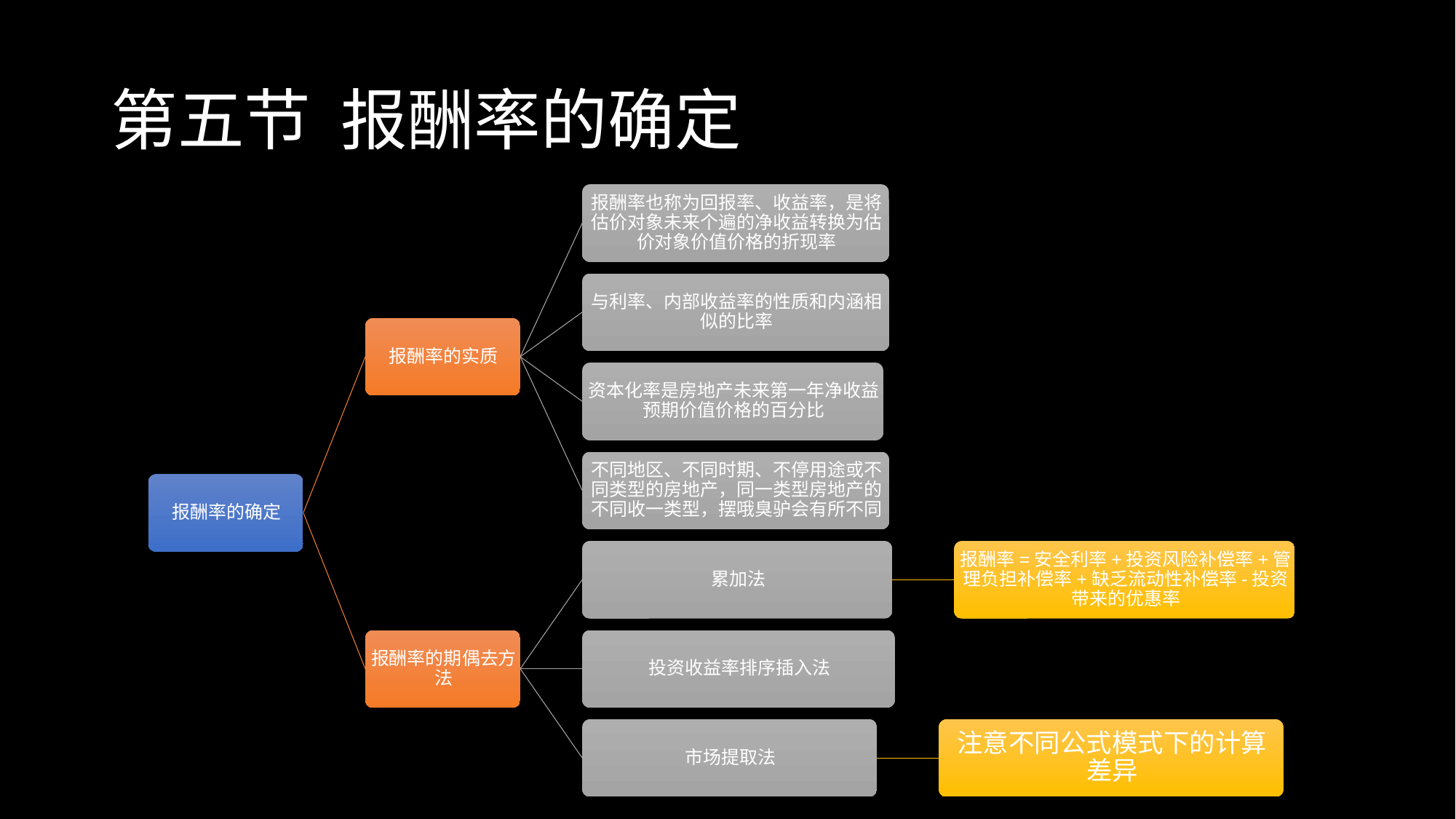

# 第五节  报酬率的确定
报酬率的确定

报酬率的实质

报酬率也称为回报率、收益率，是将估价对象未来个遍的净收益转换为估价对象价值价格的折现率

与利率、内部收益率的性质和内涵相似的比率

资本化率是房地产未来第一年净收益预期价值价格的百分比

不同地区、不同时期、不停用途或不同类型的房地产，同一类型房地产的不同收一类型，摆哦臭驴会有所不同

报酬率的期偶去方法

累加法

报酬率=安全利率+投资风险补偿率+管理负担补偿率+缺乏流动性补偿率-投资带来的优惠率

投资收益率排序插入法

市场提取法

注意不同公式模式下的计算差异